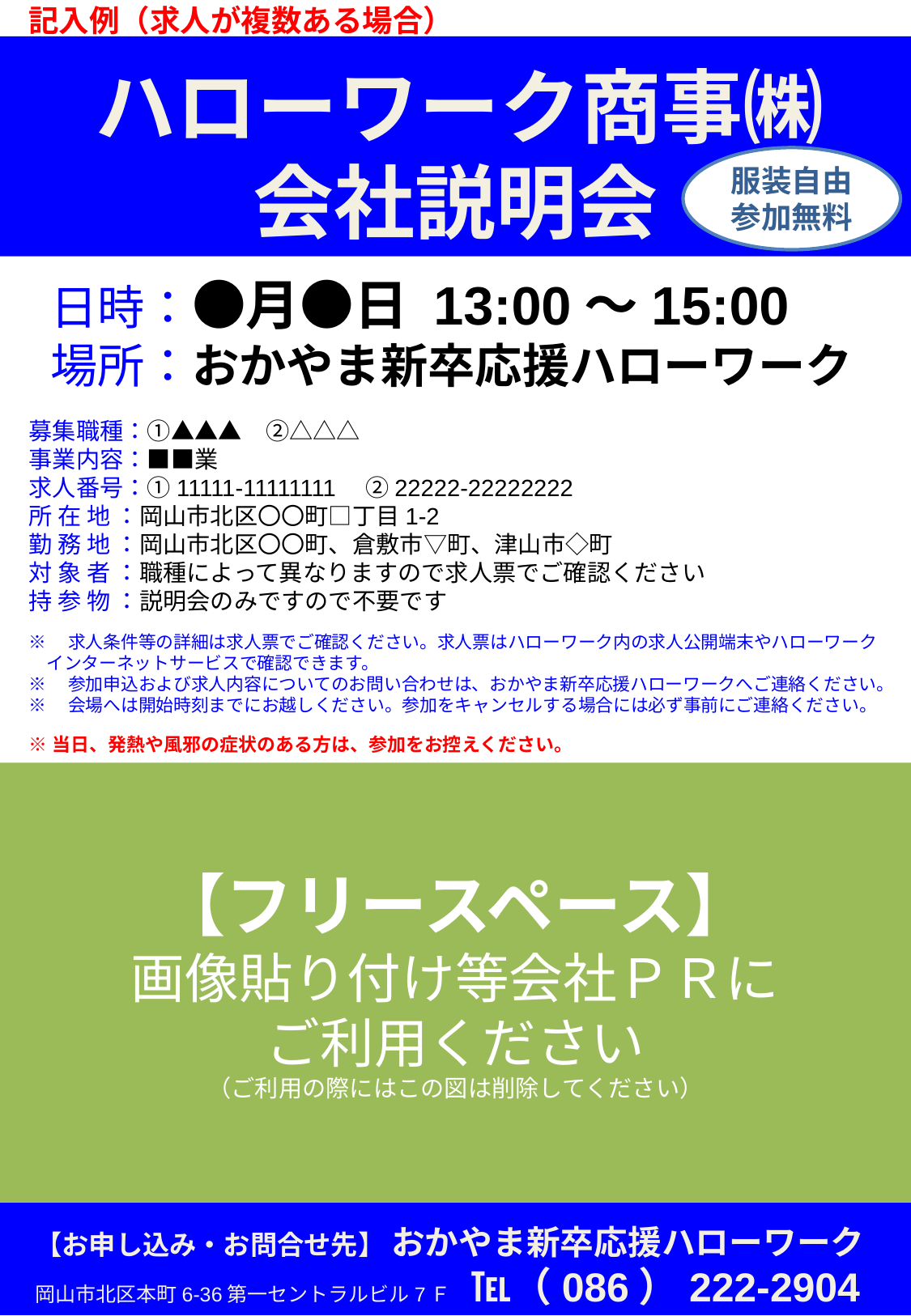

記入例（求人が複数ある場合）

ハローワーク商事㈱
会社説明会
服装自由
参加無料
 日時：●月●日 13:00～15:00
 場所：おかやま新卒応援ハローワーク

募集職種：①▲▲▲　②△△△
事業内容：■■業
求人番号：①11111-11111111　②22222-22222222
所 在 地 ：岡山市北区〇〇町□丁目1-2
勤 務 地 ：岡山市北区〇〇町、倉敷市▽町、津山市◇町
対 象 者 ：職種によって異なりますので求人票でご確認ください
持 参 物 ：説明会のみですので不要です

※　求人条件等の詳細は求人票でご確認ください。求人票はハローワーク内の求人公開端末やハローワーク
　インターネットサービスで確認できます。
※　参加申込および求人内容についてのお問い合わせは、おかやま新卒応援ハローワークへご連絡ください。
※　会場へは開始時刻までにお越しください。参加をキャンセルする場合には必ず事前にご連絡ください。
※当日、発熱や風邪の症状のある方は、参加をお控えください。

【フリースペース】
画像貼り付け等会社ＰＲに
ご利用ください
（ご利用の際にはこの図は削除してください）

【お申し込み・お問合せ先】 おかやま新卒応援ハローワーク
岡山市北区本町6-36第一セントラルビル7Ｆ　℡（086）222-2904